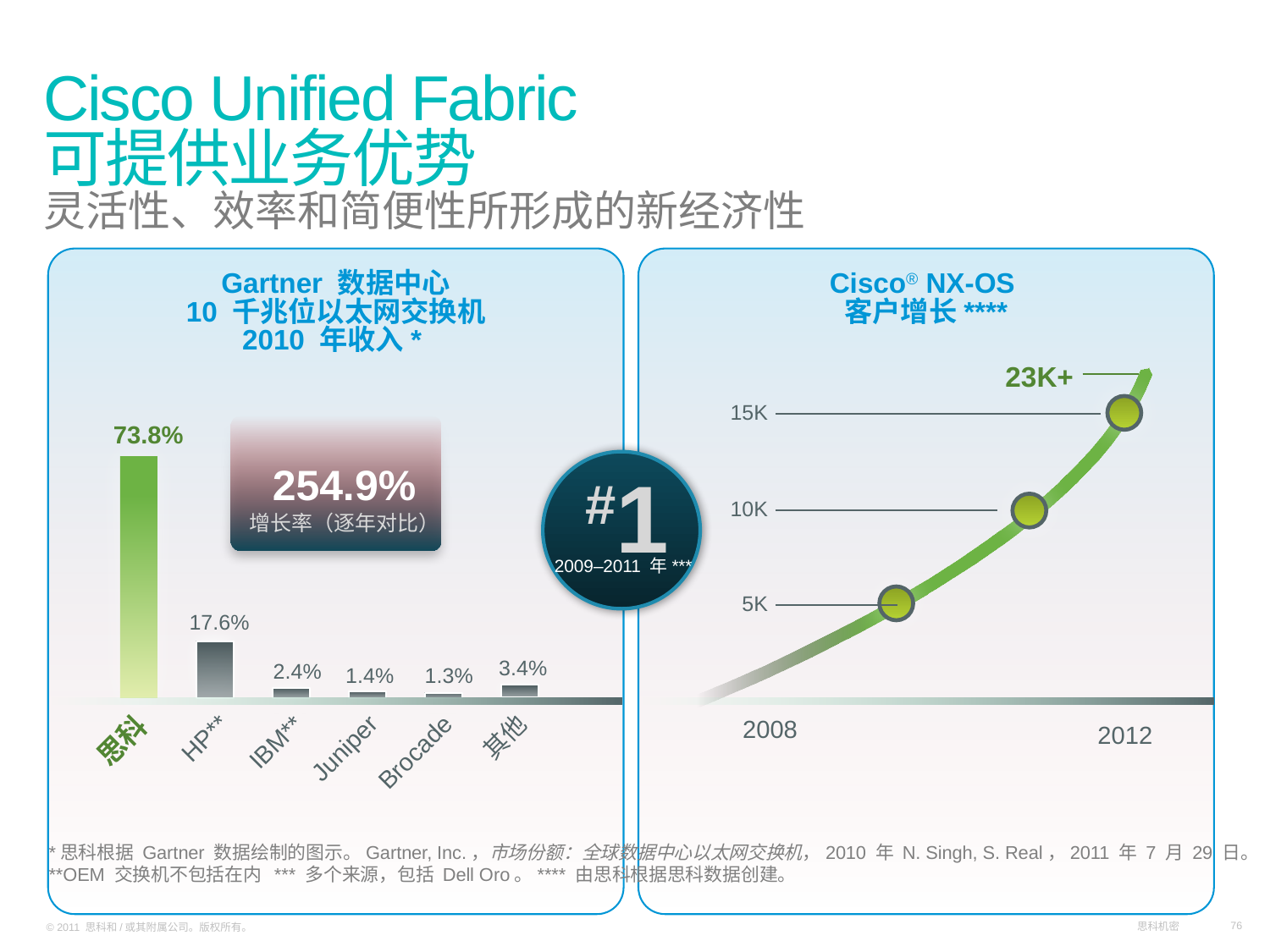

# Cisco Unified Fabric 可提供业务优势 灵活性、效率和简便性所形成的新经济性

Gartner 数据中心
10 千兆位以太网交换机
2010 年收入*
Cisco® NX-OS
客户增长****
23K+

15K

73.8%

#1
2009–2011 年***

254.9%
增长率（逐年对比）

10K

5K

17.6%

3.4%
2.4%
1.4%
1.3%

2008
2012
思科
HP**
IBM**
Juniper
Brocade
其他
*思科根据 Gartner 数据绘制的图示。Gartner, Inc.，市场份额：全球数据中心以太网交换机，2010 年 N. Singh, S. Real，2011 年 7 月 29 日。
**OEM 交换机不包括在内  *** 多个来源，包括 Dell Oro。**** 由思科根据思科数据创建。